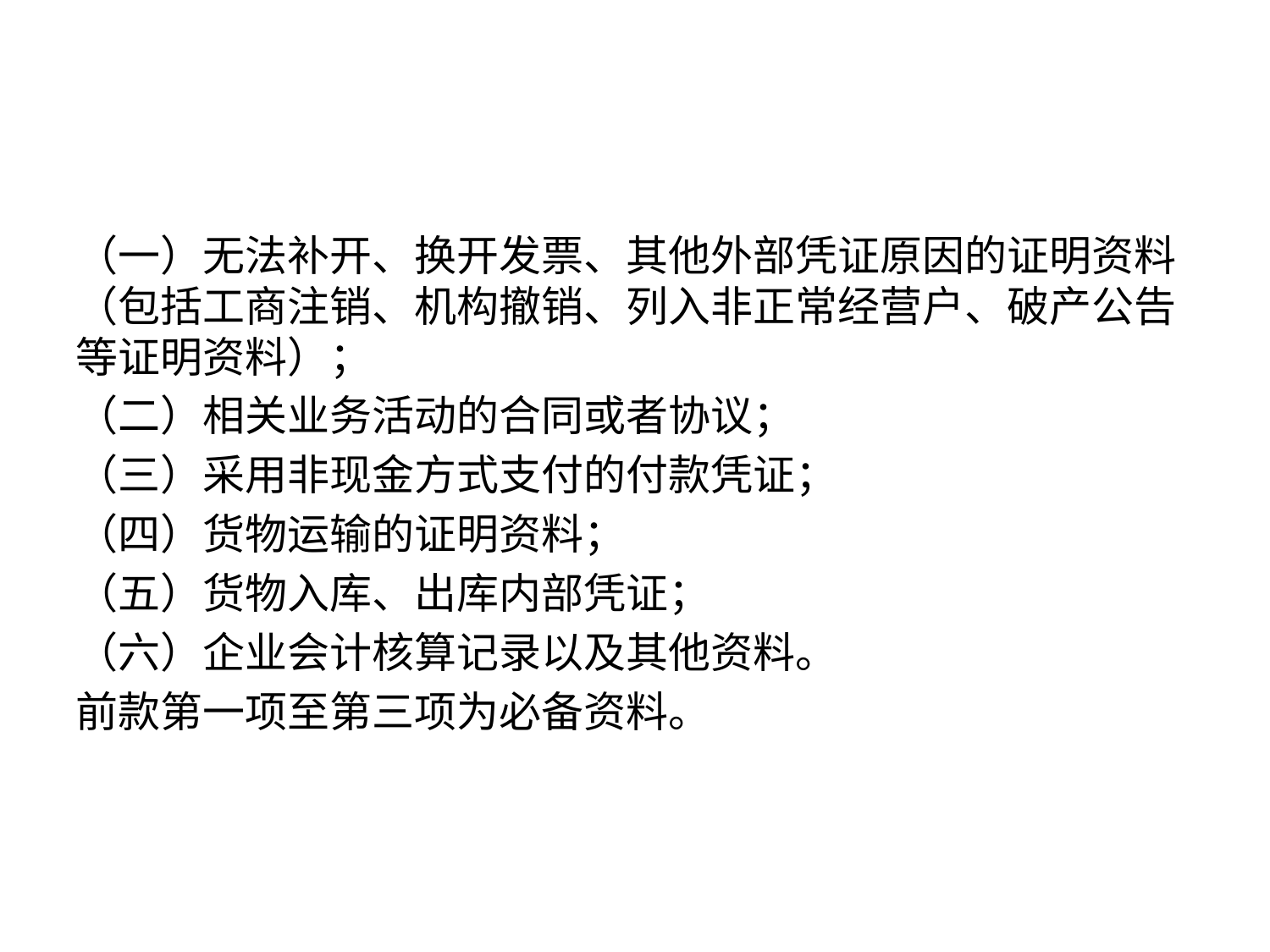

（一）无法补开、换开发票、其他外部凭证原因的证明资料（包括工商注销、机构撤销、列入非正常经营户、破产公告等证明资料）；
（二）相关业务活动的合同或者协议；
（三）采用非现金方式支付的付款凭证；
（四）货物运输的证明资料；
（五）货物入库、出库内部凭证；
（六）企业会计核算记录以及其他资料。
前款第一项至第三项为必备资料。